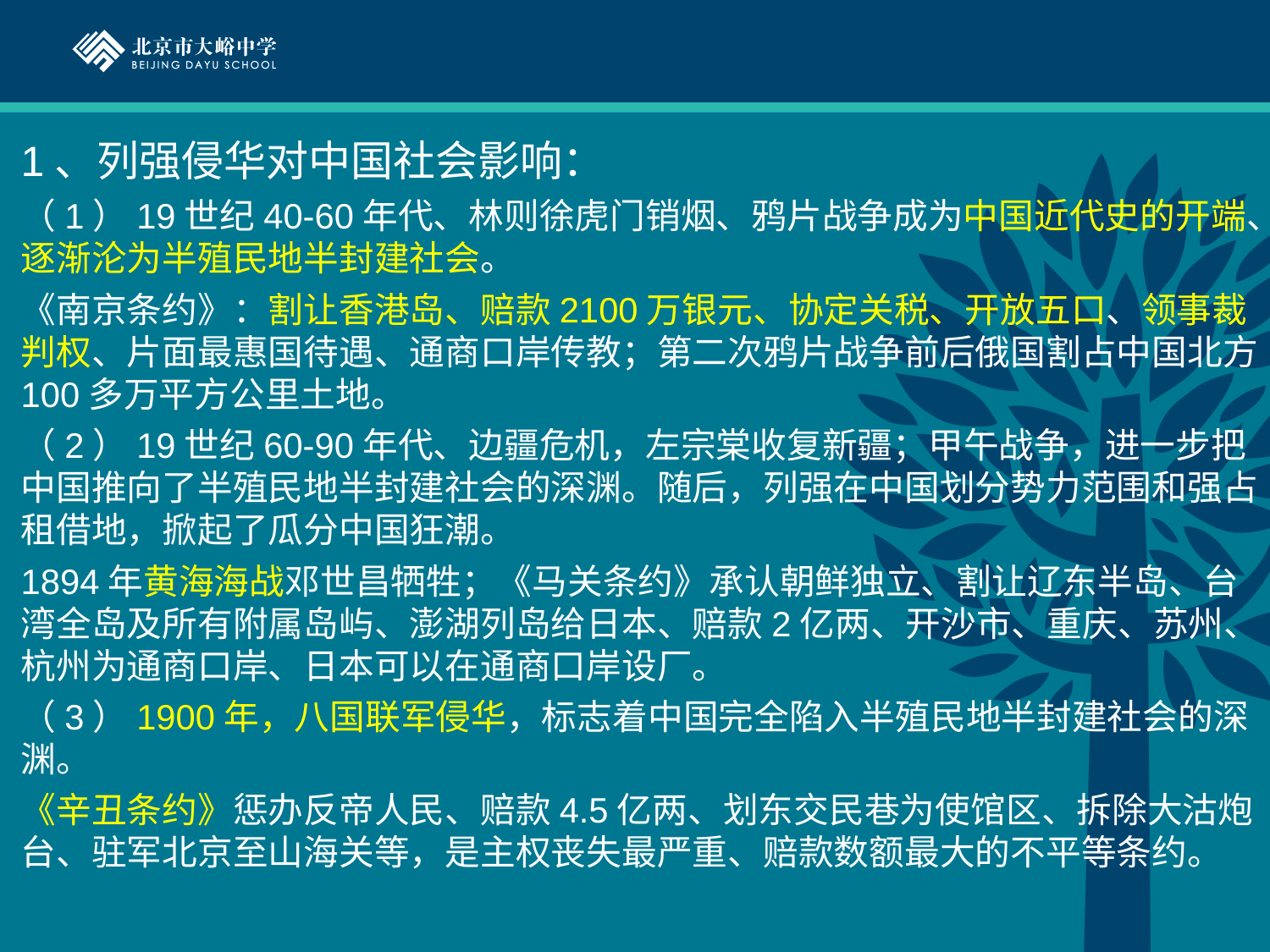

1、列强侵华对中国社会影响：
（1）19世纪40-60年代、林则徐虎门销烟、鸦片战争成为中国近代史的开端、逐渐沦为半殖民地半封建社会。
《南京条约》：割让香港岛、赔款2100万银元、协定关税、开放五口、领事裁判权、片面最惠国待遇、通商口岸传教；第二次鸦片战争前后俄国割占中国北方100多万平方公里土地。
（2）19世纪60-90年代、边疆危机，左宗棠收复新疆；甲午战争，进一步把中国推向了半殖民地半封建社会的深渊。随后，列强在中国划分势力范围和强占租借地，掀起了瓜分中国狂潮。
1894年黄海海战邓世昌牺牲；《马关条约》承认朝鲜独立、割让辽东半岛、台湾全岛及所有附属岛屿、澎湖列岛给日本、赔款2亿两、开沙市、重庆、苏州、杭州为通商口岸、日本可以在通商口岸设厂。
（3）1900年，八国联军侵华，标志着中国完全陷入半殖民地半封建社会的深渊。
《辛丑条约》惩办反帝人民、赔款4.5亿两、划东交民巷为使馆区、拆除大沽炮台、驻军北京至山海关等，是主权丧失最严重、赔款数额最大的不平等条约。